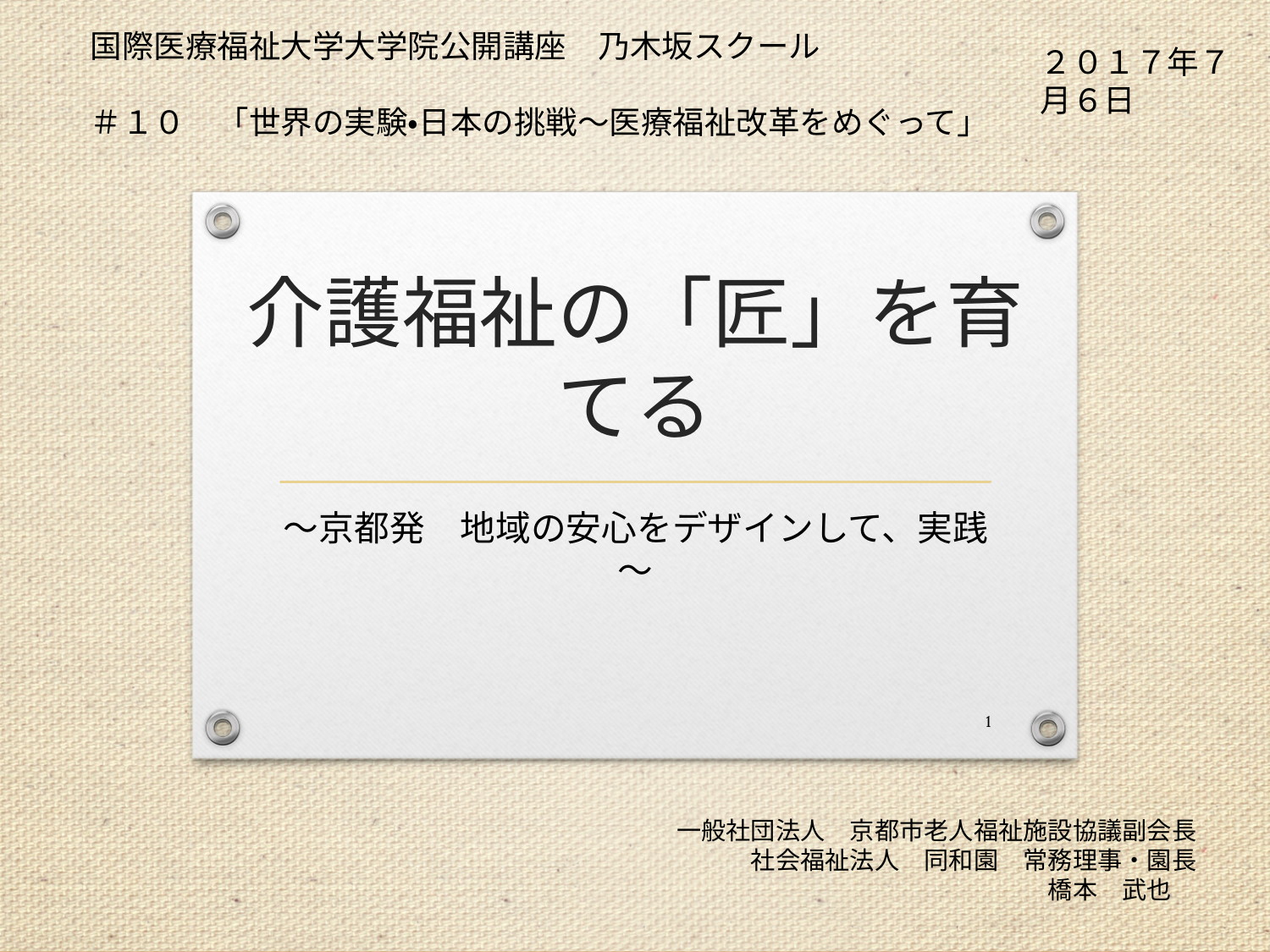

国際医療福祉大学大学院公開講座　乃木坂スクール

＃１０　「世界の実験・日本の挑戦～医療福祉改革をめぐって」
２０１７年７月６日
# 介護福祉の「匠」を育てる
～京都発　地域の安心をデザインして、実践～
1
一般社団法人　京都市老人福祉施設協議副会長
社会福祉法人　同和園　常務理事・園長
橋本　武也